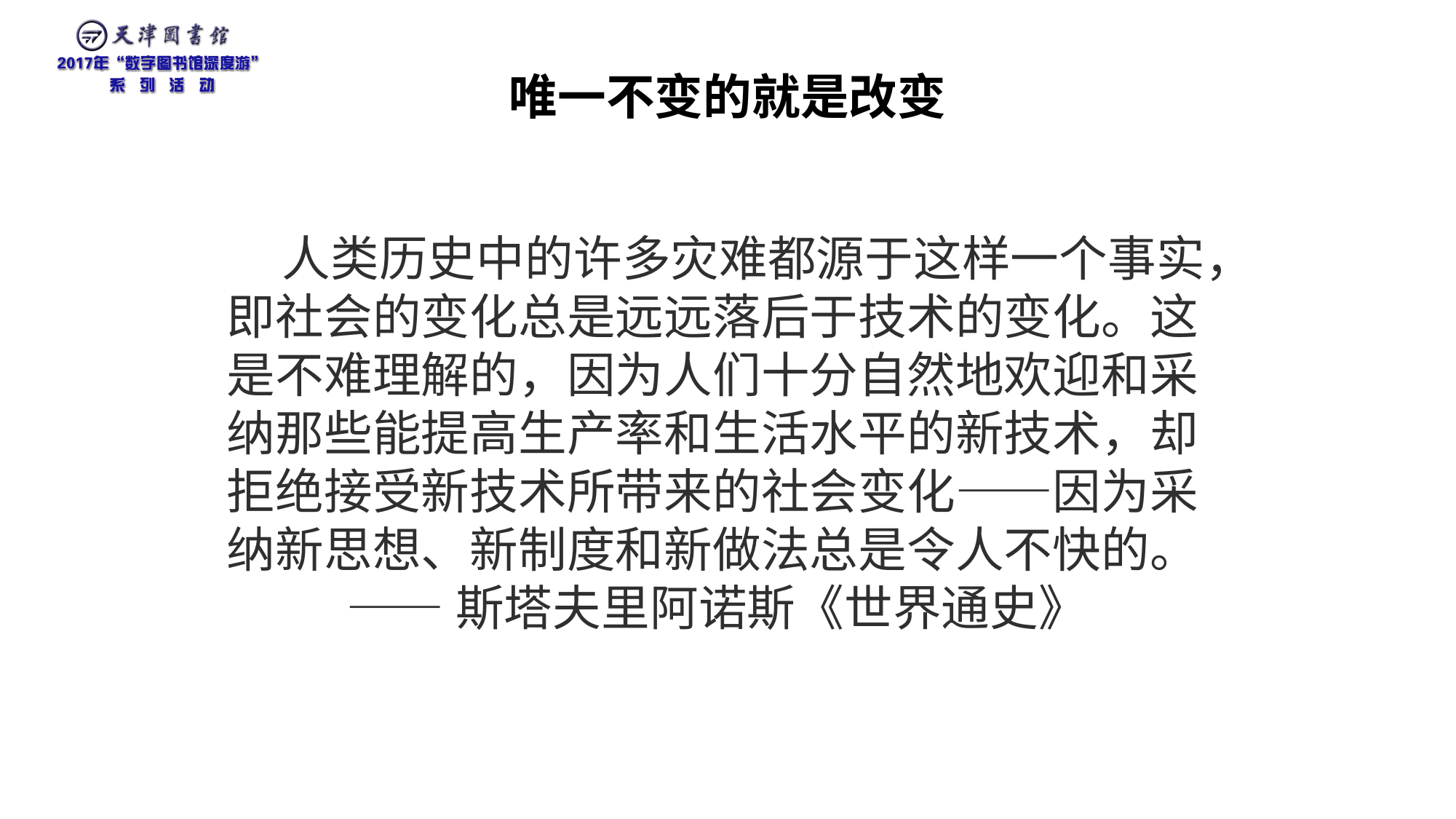

# 唯一不变的就是改变
    人类历史中的许多灾难都源于这样一个事实，即社会的变化总是远远落后于技术的变化。这是不难理解的，因为人们十分自然地欢迎和采纳那些能提高生产率和生活水平的新技术，却拒绝接受新技术所带来的社会变化——因为采纳新思想、新制度和新做法总是令人不快的。
           ——斯塔夫里阿诺斯《世界通史》